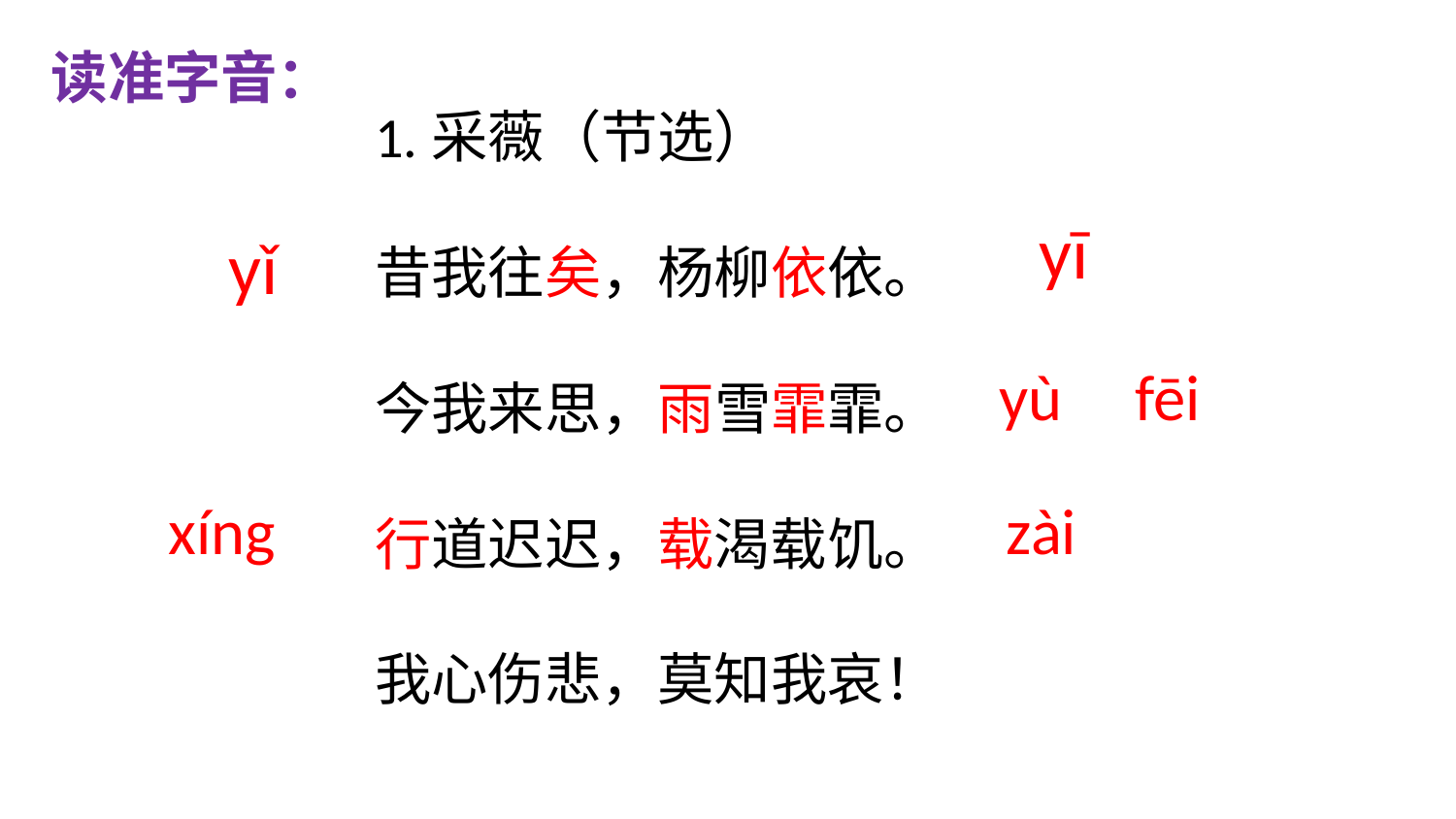

读准字音：
1.采薇（节选）

昔我往矣，杨柳依依。

今我来思，雨雪霏霏。

行道迟迟，载渴载饥。

我心伤悲，莫知我哀！
   yī
    yǐ
yù     fēi
  xíng
zài